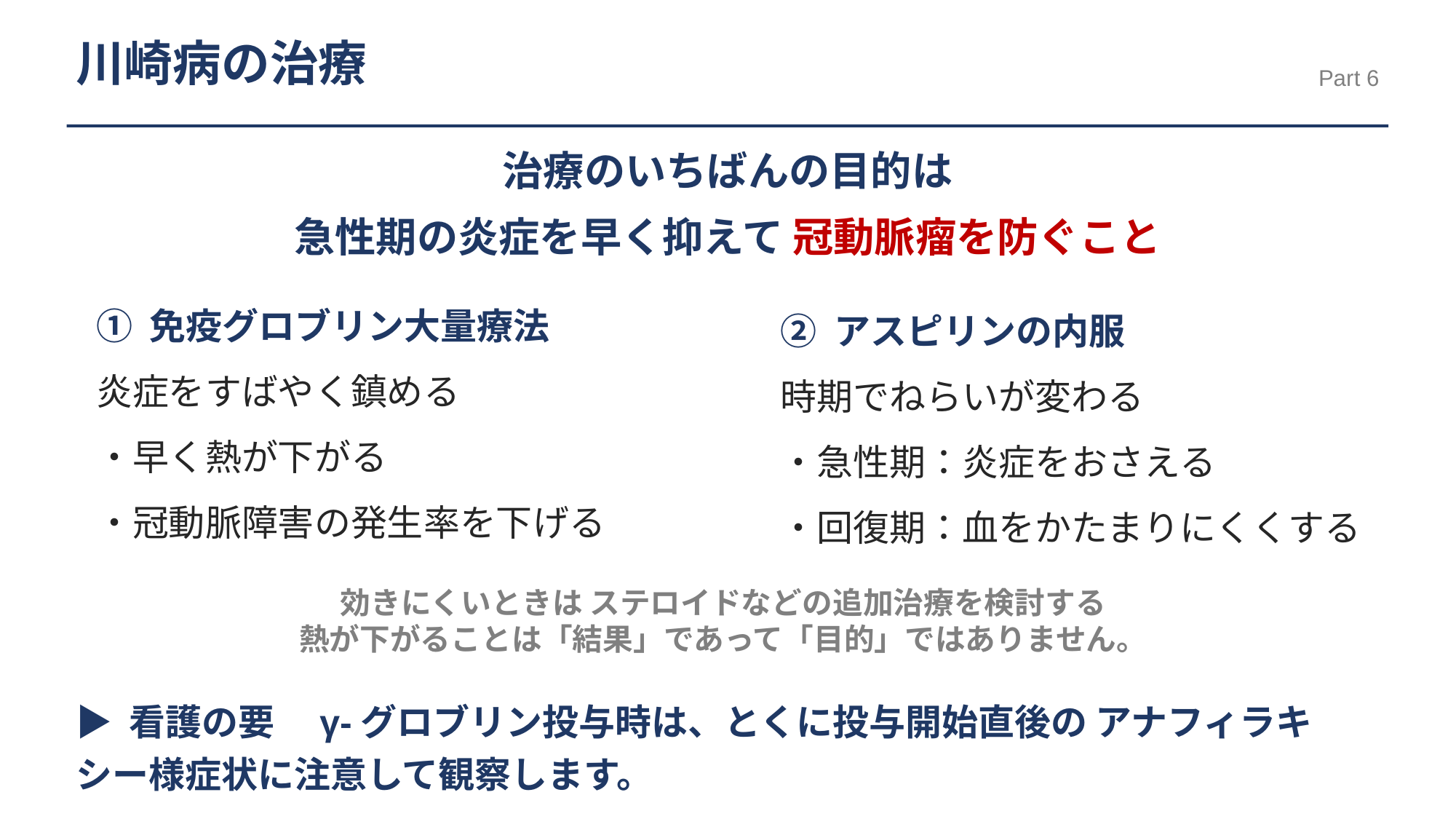

川崎病の治療
Part 6

治療のいちばんの目的は
急性期の炎症を早く抑えて 冠動脈瘤を防ぐこと
① 免疫グロブリン大量療法
炎症をすばやく鎮める
・早く熱が下がる
・冠動脈障害の発生率を下げる
② アスピリンの内服
時期でねらいが変わる
・急性期：炎症をおさえる
・回復期：血をかたまりにくくする
効きにくいときは ステロイドなどの追加治療を検討する
熱が下がることは「結果」であって「目的」ではありません。

▶ 看護の要　γ-グロブリン投与時は、とくに投与開始直後の アナフィラキシー様症状に注意して観察します。